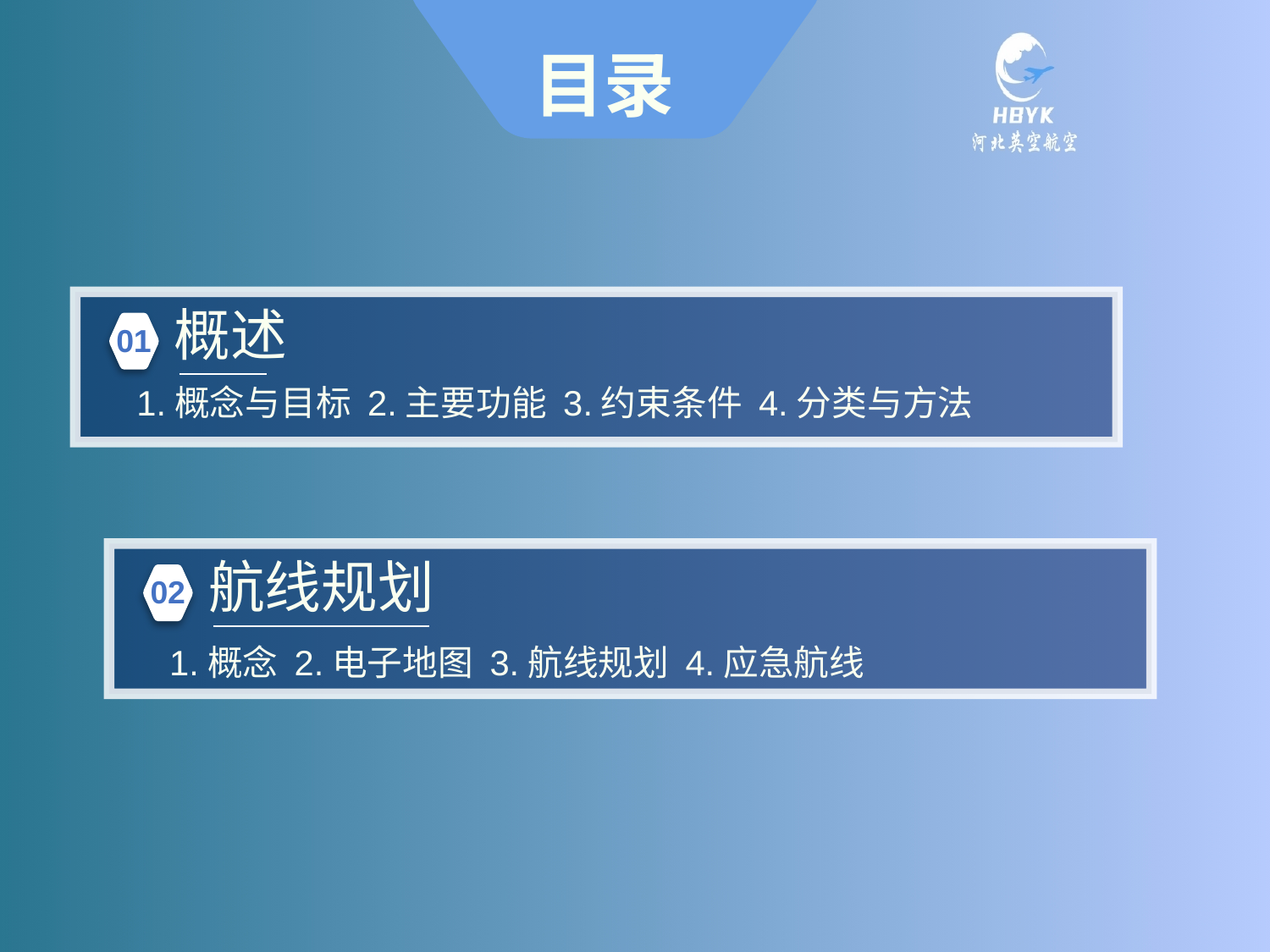

目录

概述
1.概念与目标 2.主要功能 3.约束条件 4.分类与方法

01

航线规划
1.概念 2.电子地图 3.航线规划 4.应急航线

02